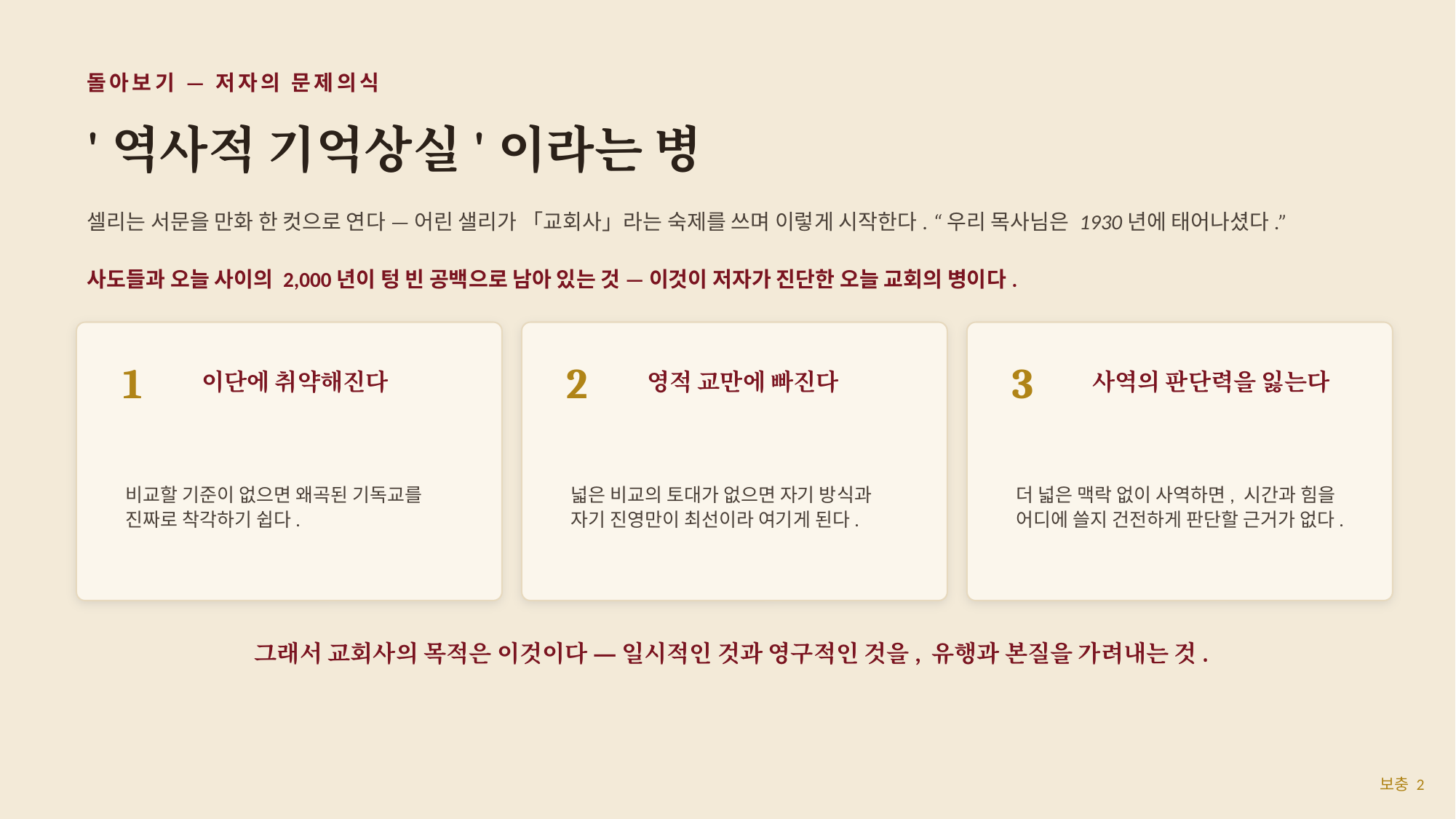

돌아보기 — 저자의 문제의식
'역사적 기억상실'이라는 병
셀리는 서문을 만화 한 컷으로 연다 — 어린 샐리가 「교회사」라는 숙제를 쓰며 이렇게 시작한다. “우리 목사님은 1930년에 태어나셨다.”
사도들과 오늘 사이의 2,000년이 텅 빈 공백으로 남아 있는 것 — 이것이 저자가 진단한 오늘 교회의 병이다.

1
2
3
이단에 취약해진다
영적 교만에 빠진다
사역의 판단력을 잃는다
비교할 기준이 없으면 왜곡된 기독교를 진짜로 착각하기 쉽다.
넓은 비교의 토대가 없으면 자기 방식과 자기 진영만이 최선이라 여기게 된다.
더 넓은 맥락 없이 사역하면, 시간과 힘을 어디에 쓸지 건전하게 판단할 근거가 없다.
그래서 교회사의 목적은 이것이다 — 일시적인 것과 영구적인 것을, 유행과 본질을 가려내는 것.
보충 2